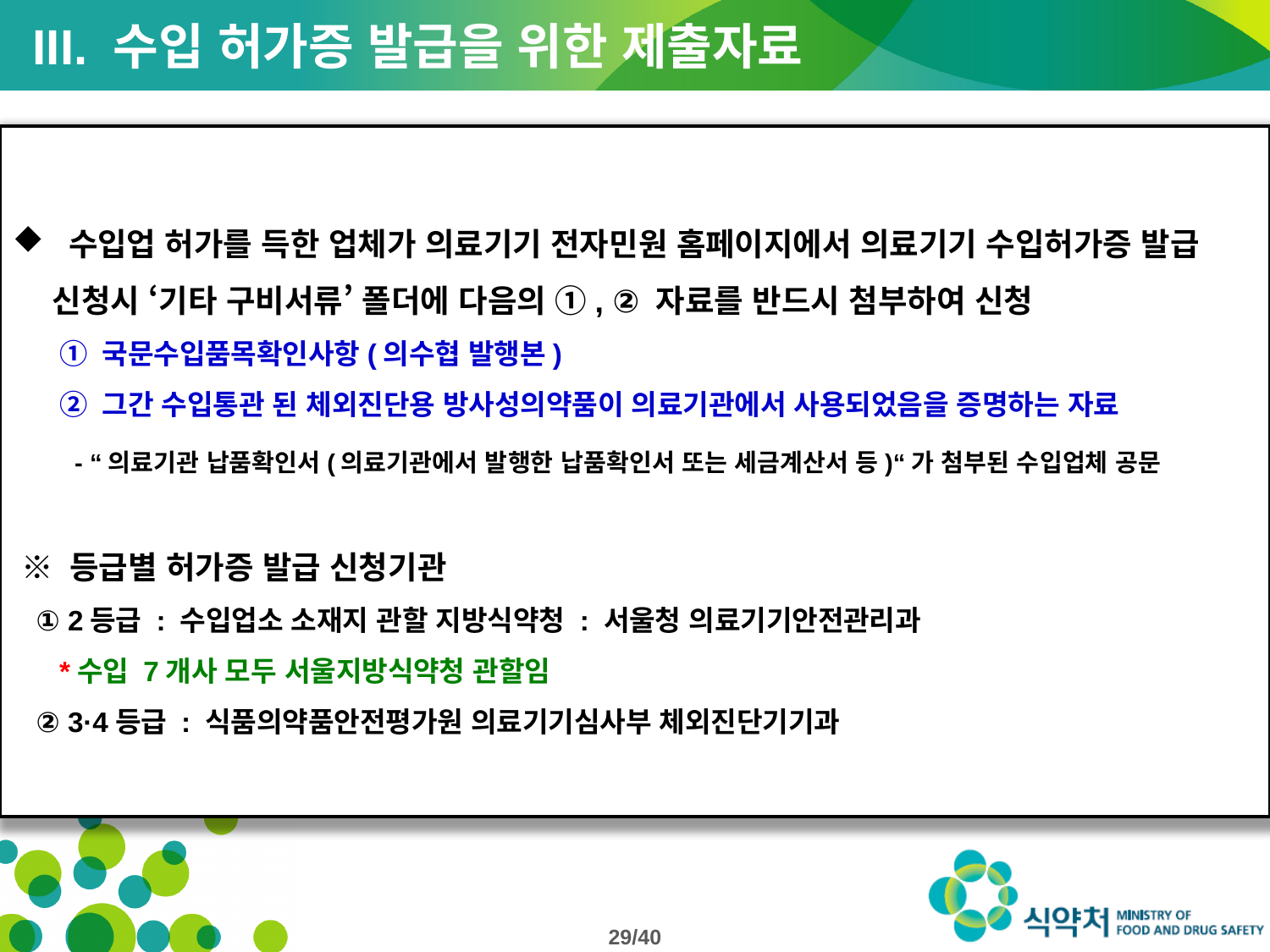

# III. 수입 허가증 발급을 위한 제출자료
 수입업 허가를 득한 업체가 의료기기 전자민원 홈페이지에서 의료기기 수입허가증 발급 신청시 ‘기타 구비서류’ 폴더에 다음의 ①, ② 자료를 반드시 첨부하여 신청
      ① 국문수입품목확인사항(의수협 발행본)
      ② 그간 수입통관 된 체외진단용 방사성의약품이 의료기관에서 사용되었음을 증명하는 자료
       - “의료기관 납품확인서(의료기관에서 발행한 납품확인서 또는 세금계산서 등)“가 첨부된 수입업체 공문

 ※ 등급별 허가증 발급 신청기관
   ① 2등급 : 수입업소 소재지 관할 지방식약청 : 서울청 의료기기안전관리과
      *수입 7개사 모두 서울지방식약청 관할임
   ② 3·4등급 : 식품의약품안전평가원 의료기기심사부 체외진단기기과